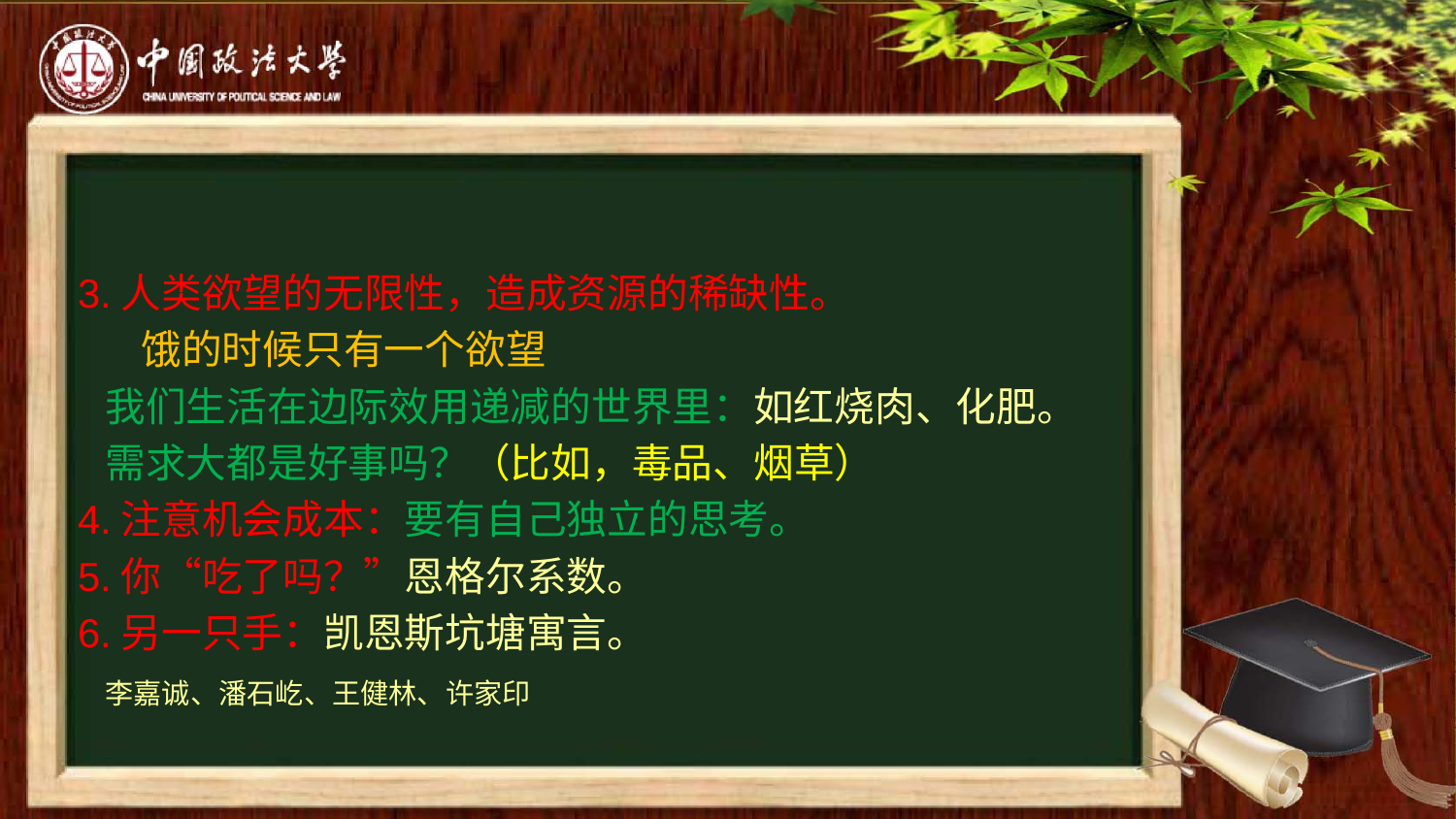

#
3.人类欲望的无限性，造成资源的稀缺性。
      饿的时候只有一个欲望
  我们生活在边际效用递减的世界里：如红烧肉、化肥。
  需求大都是好事吗？（比如，毒品、烟草）
4.注意机会成本：要有自己独立的思考。
5.你“吃了吗？”恩格尔系数。
6.另一只手：凯恩斯坑塘寓言。
  李嘉诚、潘石屹、王健林、许家印